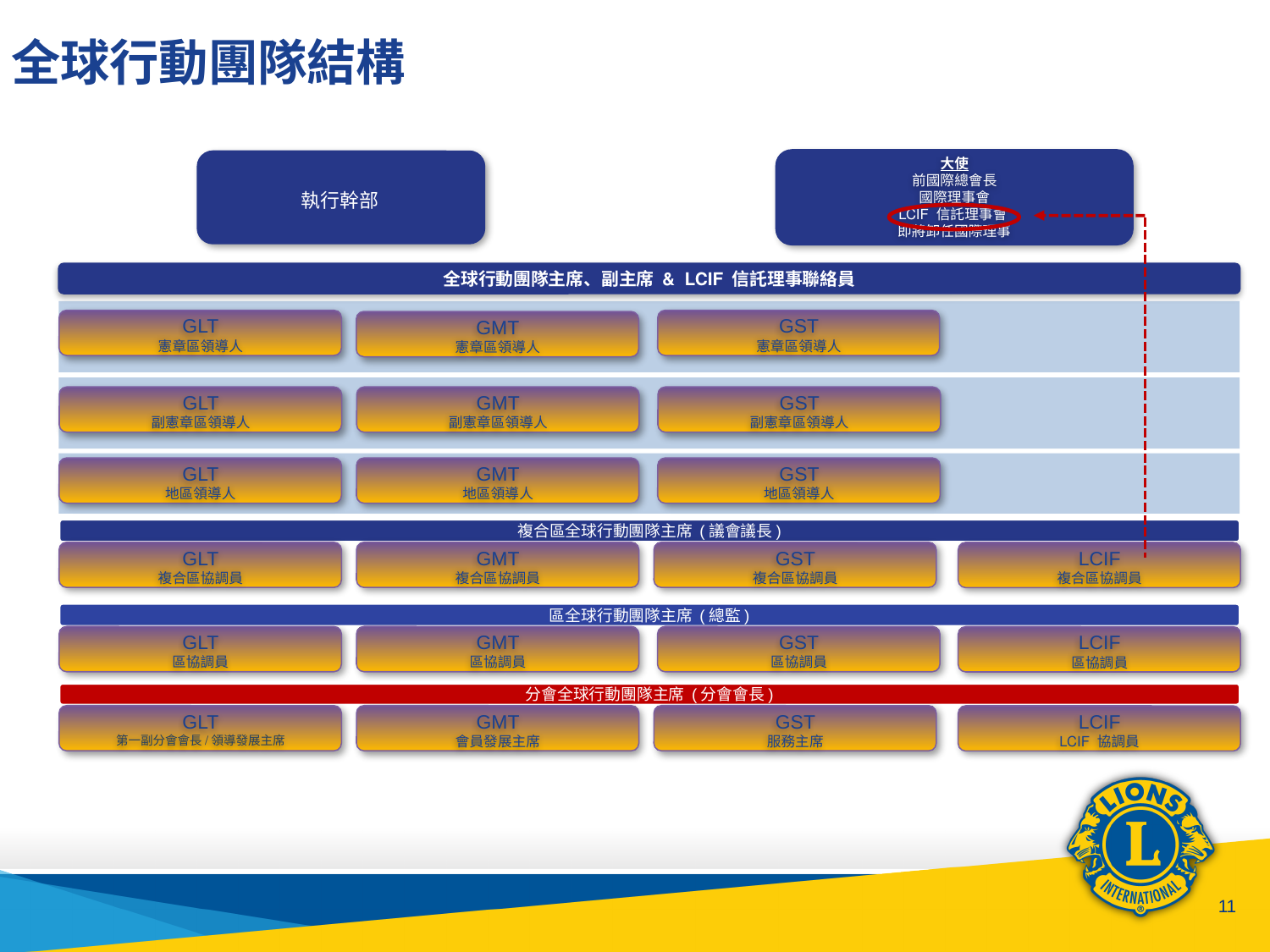

# 全球行動團隊結構
大使
前國際總會長
國際理事會
LCIF 信託理事會
即將卸任國際理事

執行幹部

全球行動團隊主席、副主席 &  LCIF 信託理事聯絡員

GLT
憲章區領導人

GST
憲章區領導人

GMT
憲章區領導人

GMT

GLT
副憲章區領導人

GMT
副憲章區領導人

GST
副憲章區領導人

GMT
GST
GMT

GLT
地區領導人

GMT
地區領導人

GST
地區領導人

複合區全球行動團隊主席 (議會議長)
GLT
複合區協調員

GMT
複合區協調員

GST
複合區協調員

LCIF
複合區協調員

區全球行動團隊主席 (總監)
GLT
區協調員

GMT
區協調員

GST
區協調員

LCIF
區協調員

分會全球行動團隊主席 (分會會長)
GLT
第一副分會會長/領導發展主席

GMT
會員發展主席

GST
服務主席

LCIF
LCIF 協調員